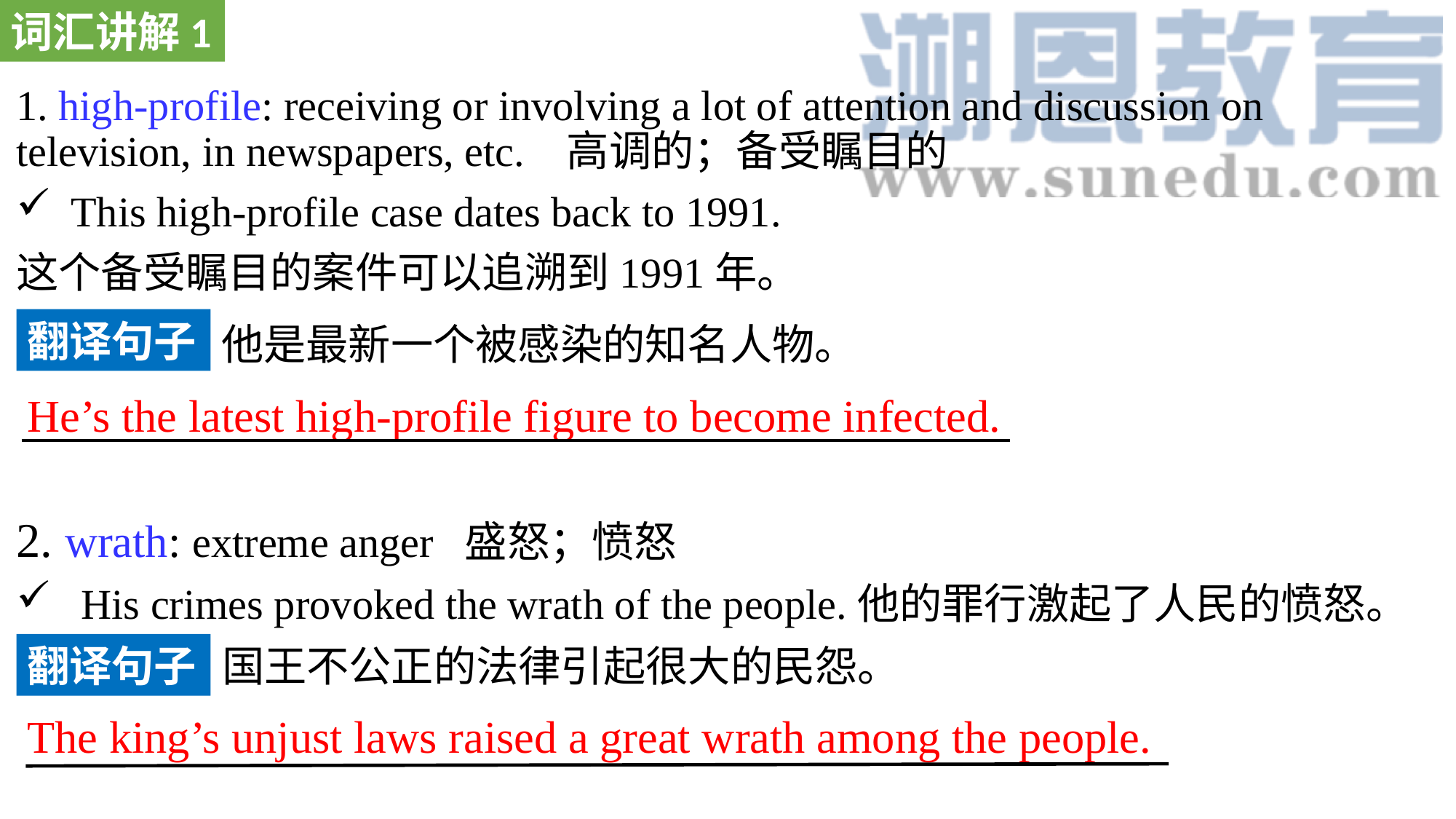

词汇讲解1
1. high-profile: receiving or involving a lot of attention and discussion on television, in newspapers, etc.   高调的；备受瞩目的
This high-profile case dates back to 1991.
这个备受瞩目的案件可以追溯到1991年。

2. wrath: extreme anger  盛怒；愤怒
 His crimes provoked the wrath of the people.他的罪行激起了人民的愤怒。
翻译句子
他是最新一个被感染的知名人物。
He’s the latest high-profile figure to become infected.
翻译句子
国王不公正的法律引起很大的民怨。
The king’s unjust laws raised a great wrath among the people.